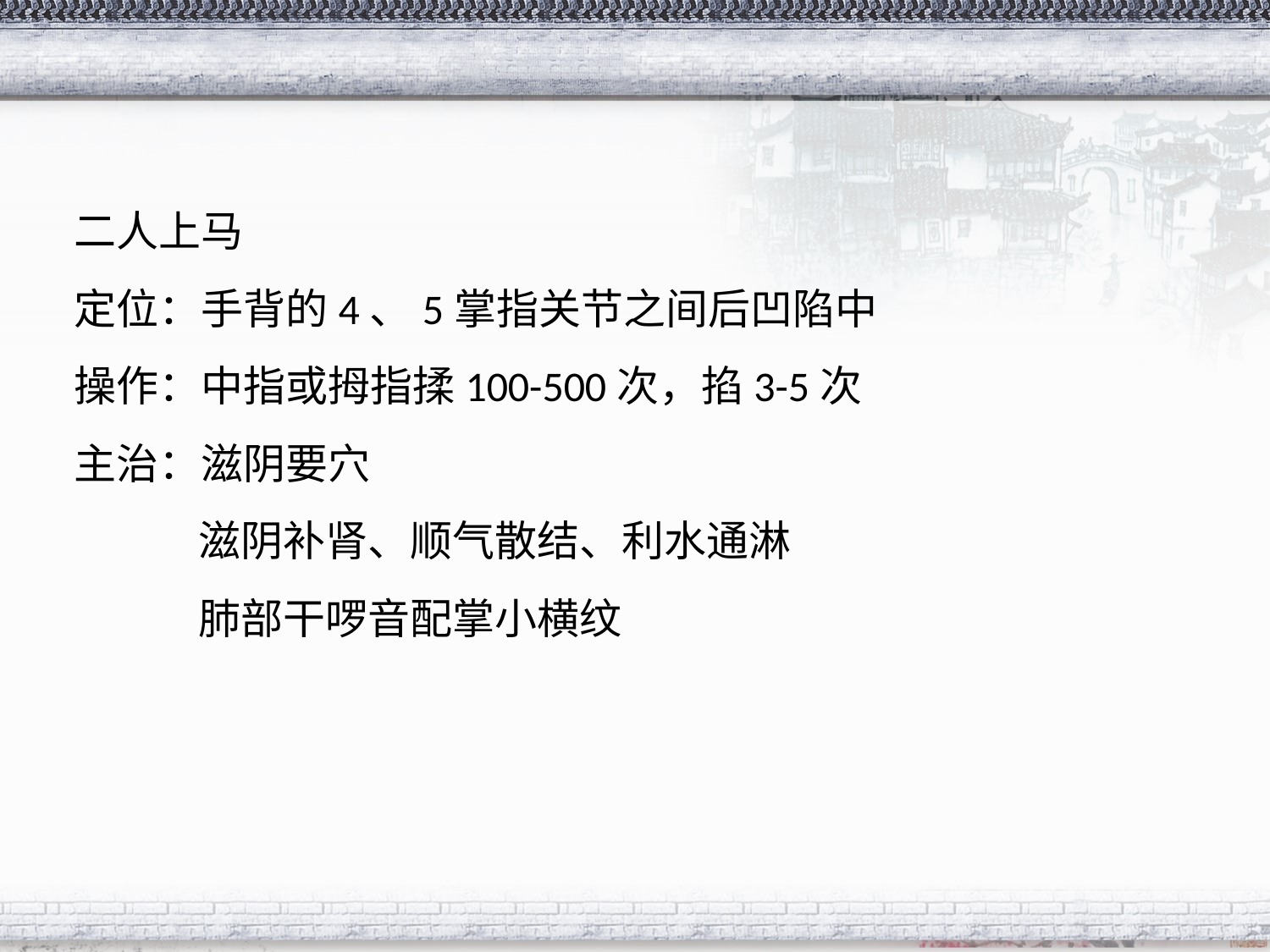

#
二人上马
定位：手背的4、5掌指关节之间后凹陷中
操作：中指或拇指揉100-500次，掐3-5次
主治：滋阴要穴
            滋阴补肾、顺气散结、利水通淋
            肺部干啰音配掌小横纹